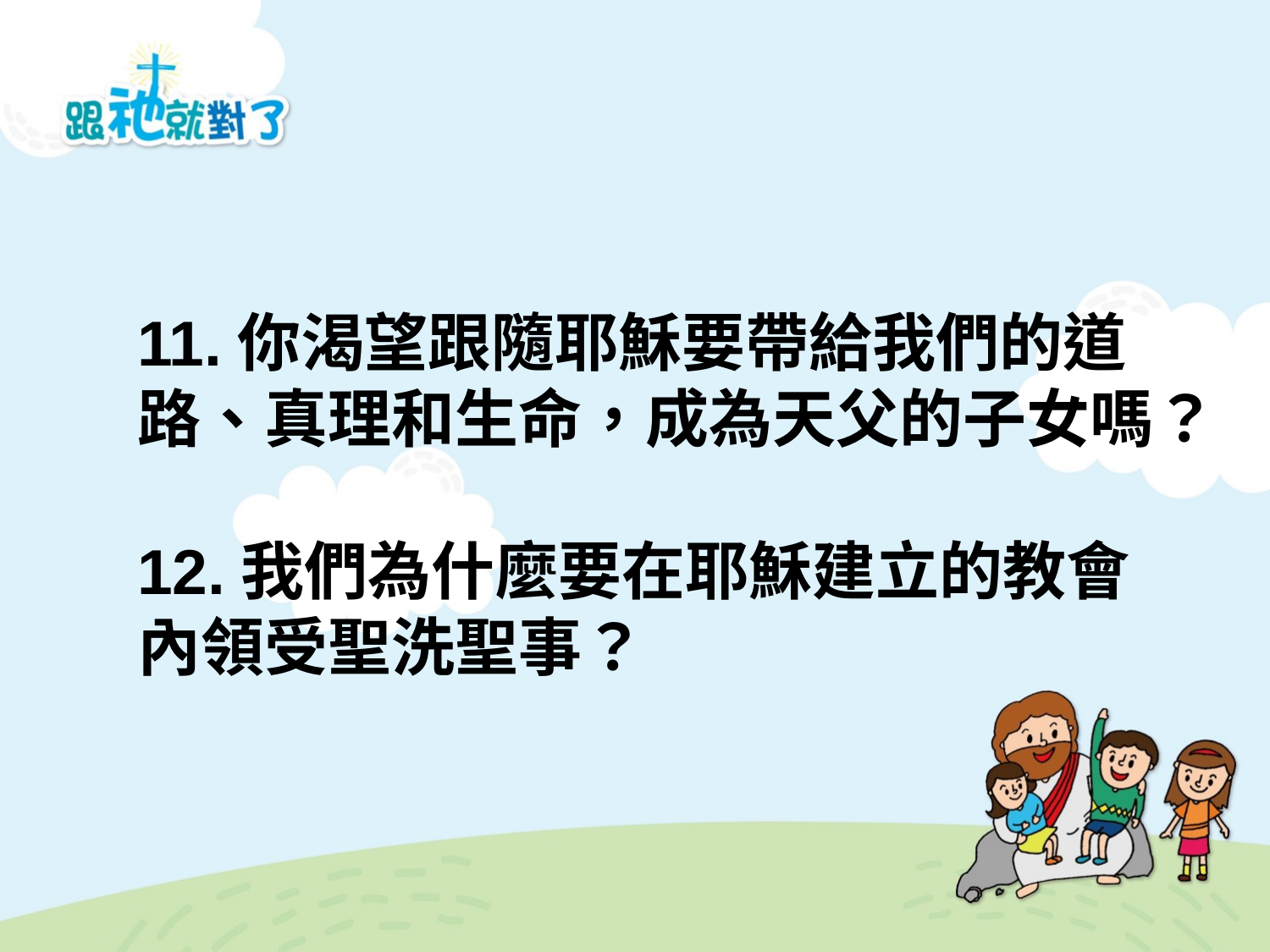

11.你渴望跟隨耶穌要帶給我們的道路、真理和生命，成為天父的子女嗎？

12.我們為什麼要在耶穌建立的教會內領受聖洗聖事？